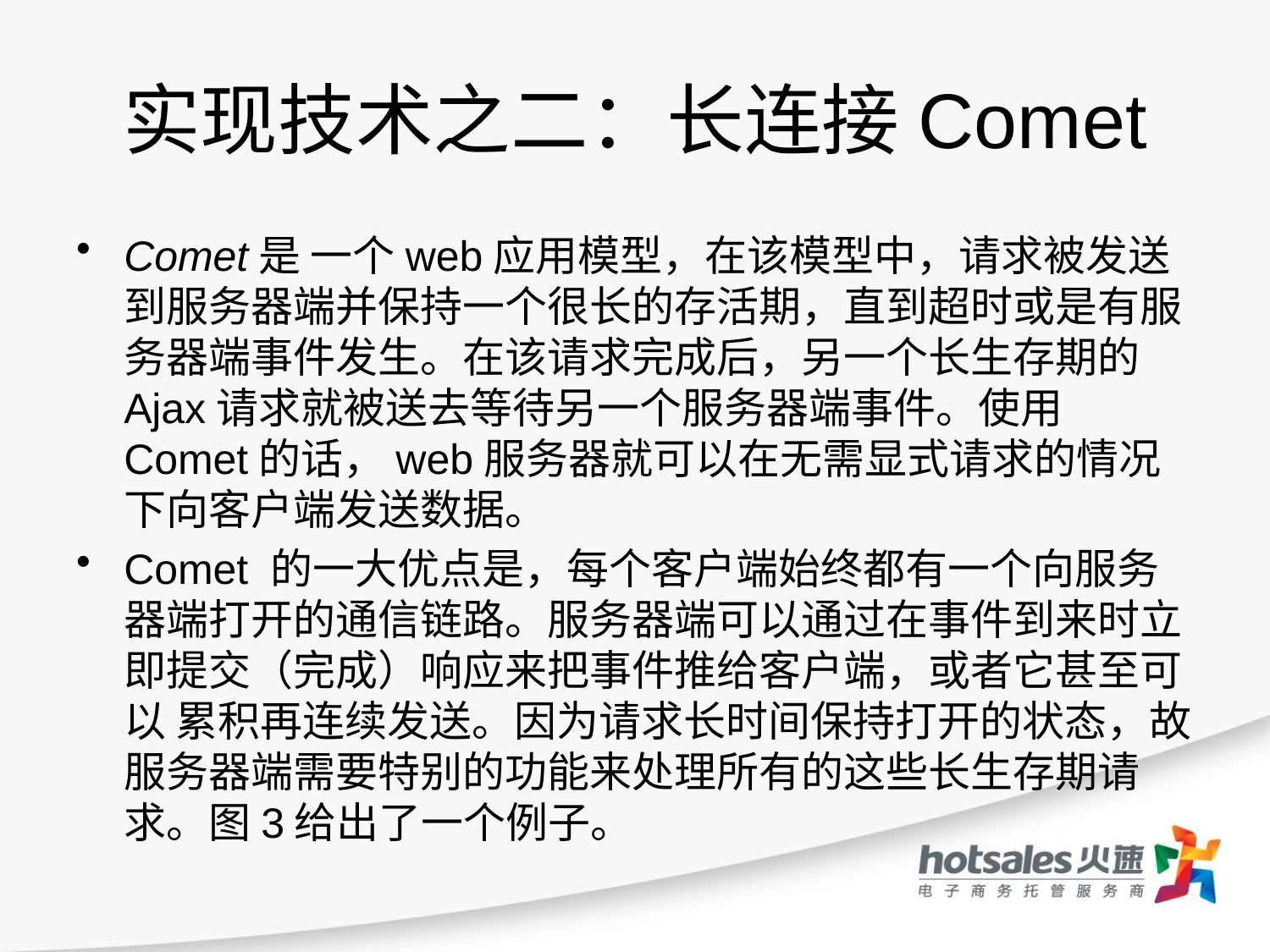

# 实现技术之二：长连接Comet
Comet是 一个web应用模型，在该模型中，请求被发送到服务器端并保持一个很长的存活期，直到超时或是有服务器端事件发生。在该请求完成后，另一个长生存期的 Ajax请求就被送去等待另一个服务器端事件。使用Comet的话，web服务器就可以在无需显式请求的情况下向客户端发送数据。
Comet 的一大优点是，每个客户端始终都有一个向服务器端打开的通信链路。服务器端可以通过在事件到来时立即提交（完成）响应来把事件推给客户端，或者它甚至可以 累积再连续发送。因为请求长时间保持打开的状态，故服务器端需要特别的功能来处理所有的这些长生存期请求。图3给出了一个例子。